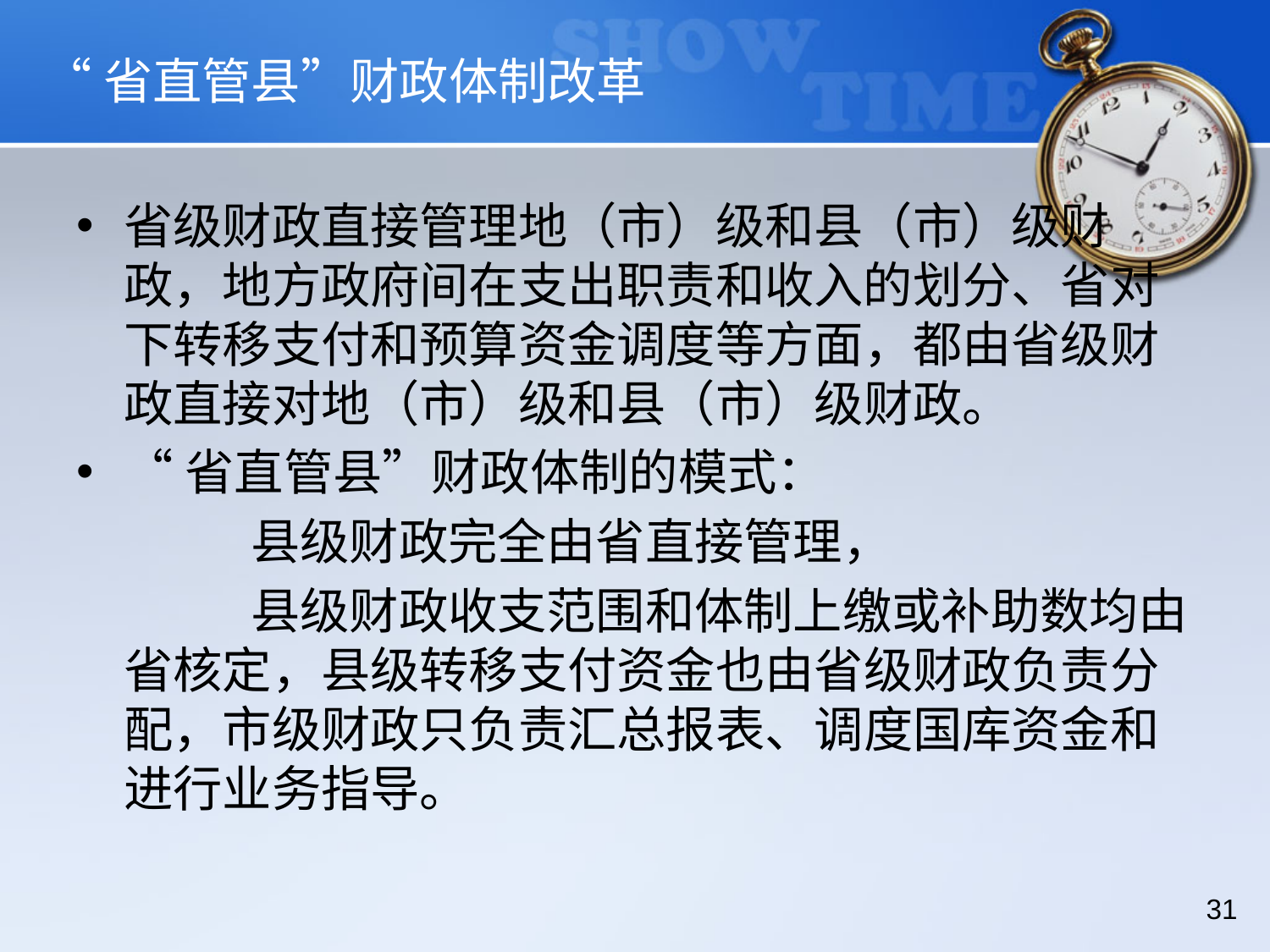

# “省直管县”财政体制改革
省级财政直接管理地（市）级和县（市）级财政，地方政府间在支出职责和收入的划分、省对下转移支付和预算资金调度等方面，都由省级财政直接对地（市）级和县（市）级财政。
“省直管县”财政体制的模式：
		县级财政完全由省直接管理，
		县级财政收支范围和体制上缴或补助数均由省核定，县级转移支付资金也由省级财政负责分配，市级财政只负责汇总报表、调度国库资金和进行业务指导。
31